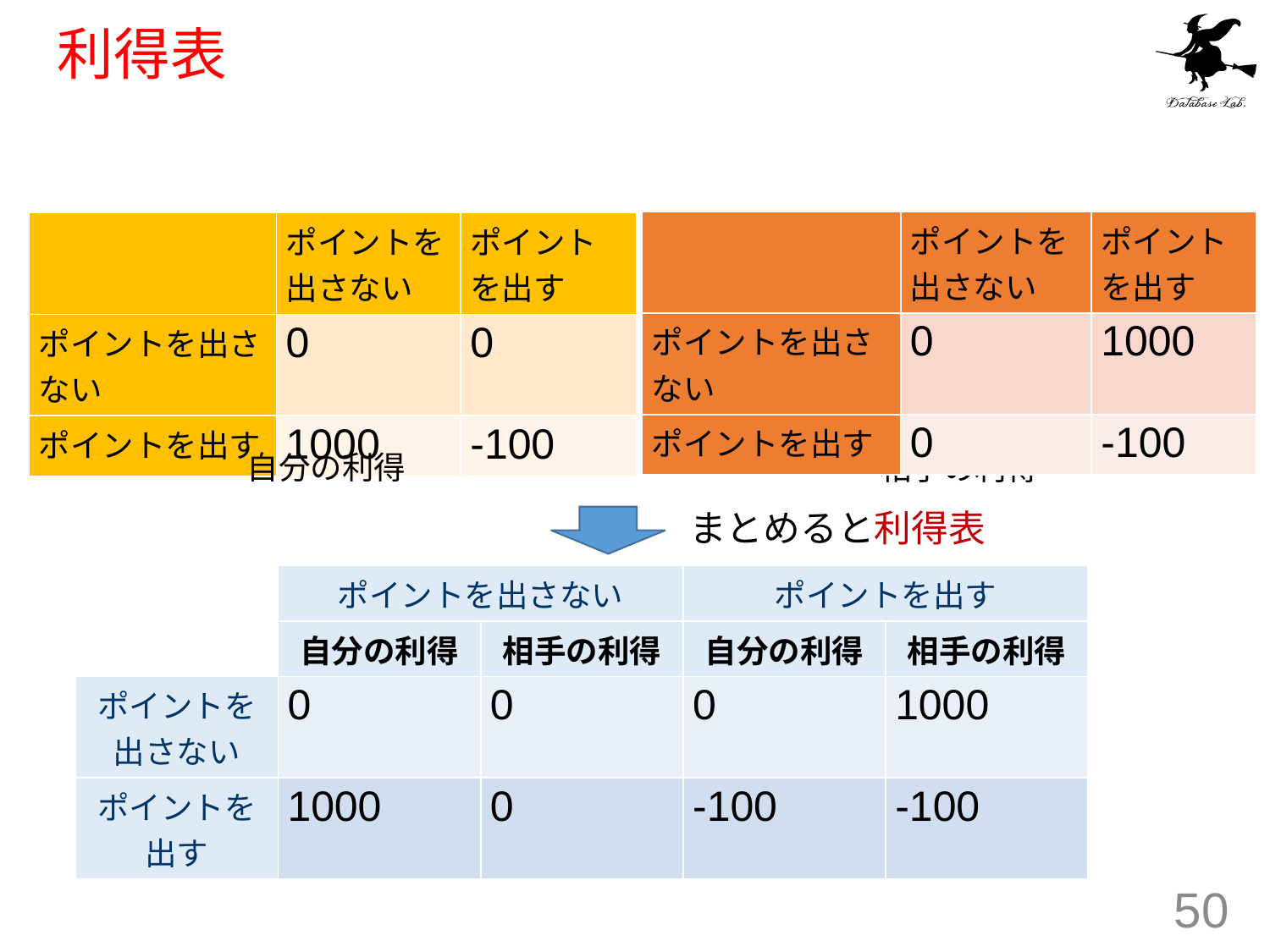

# 利得表

|  | ポイントを出さない | ポイントを出す |
| --- | --- | --- |
| ポイントを出さない | 0 | 1000 |
| ポイントを出す | 0 | -100 |
|  | ポイントを出さない | ポイントを出す |
| --- | --- | --- |
| ポイントを出さない | 0 | 0 |
| ポイントを出す | 1000 | -100 |
自分の利得
相手の利得
まとめると利得表

|  | ポイントを出さない |  | ポイントを出す |  |
| --- | --- | --- | --- | --- |
|  | 自分の利得 | 相手の利得 | 自分の利得 | 相手の利得 |
| ポイントを出さない | 0 | 0 | 0 | 1000 |
| ポイントを出す | 1000 | 0 | -100 | -100 |
50